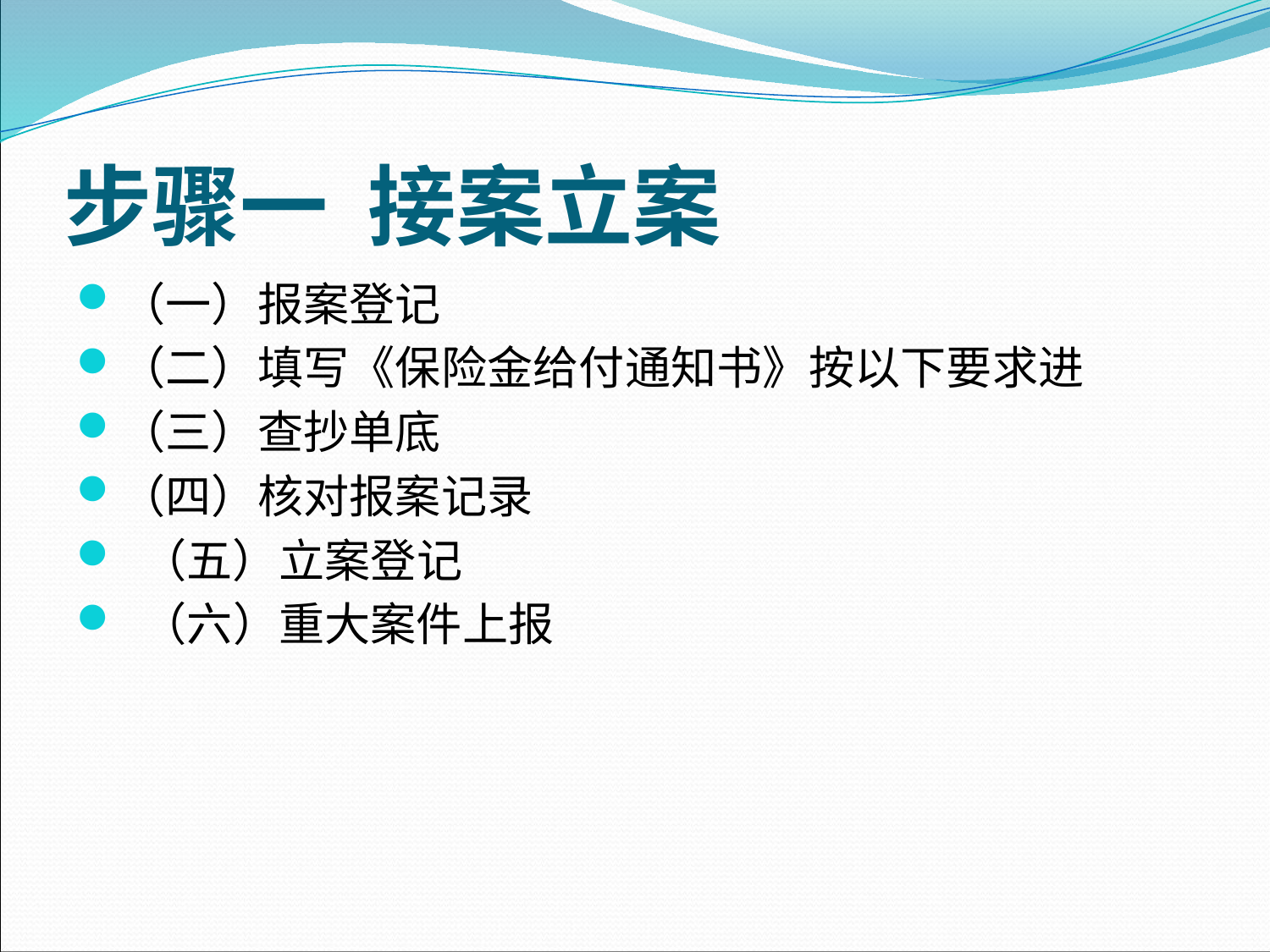

# 步骤一  接案立案
（一）报案登记
（二）填写《保险金给付通知书》按以下要求进
（三）查抄单底
（四）核对报案记录
 （五）立案登记
 （六）重大案件上报